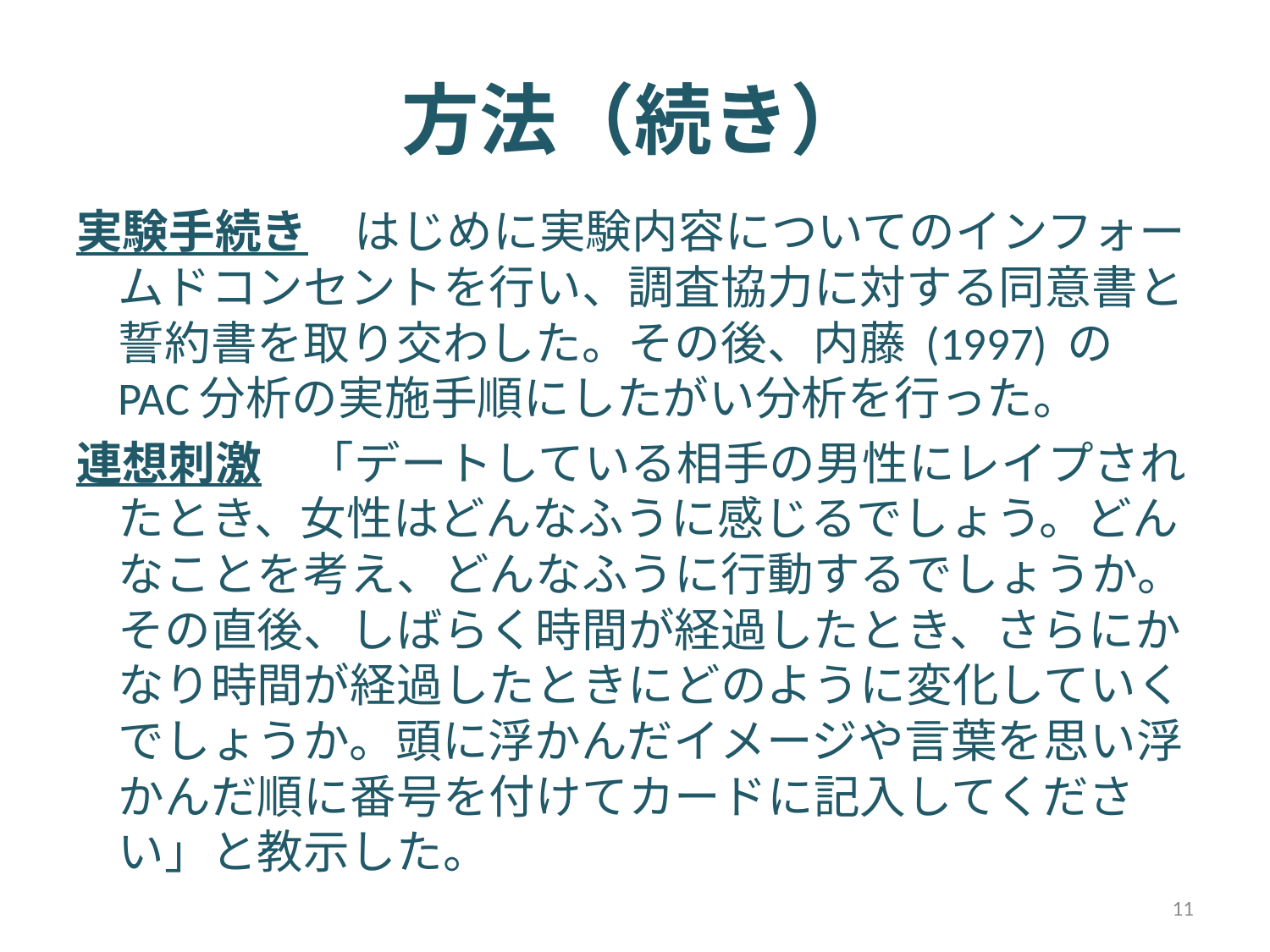

# 方法（続き）
実験手続き　はじめに実験内容についてのインフォームドコンセントを行い、調査協力に対する同意書と誓約書を取り交わした。その後、内藤 (1997) のPAC分析の実施手順にしたがい分析を行った。
連想刺激　「デートしている相手の男性にレイプされたとき、女性はどんなふうに感じるでしょう。どんなことを考え、どんなふうに行動するでしょうか。その直後、しばらく時間が経過したとき、さらにかなり時間が経過したときにどのように変化していくでしょうか。頭に浮かんだイメージや言葉を思い浮かんだ順に番号を付けてカードに記入してください」と教示した。

11